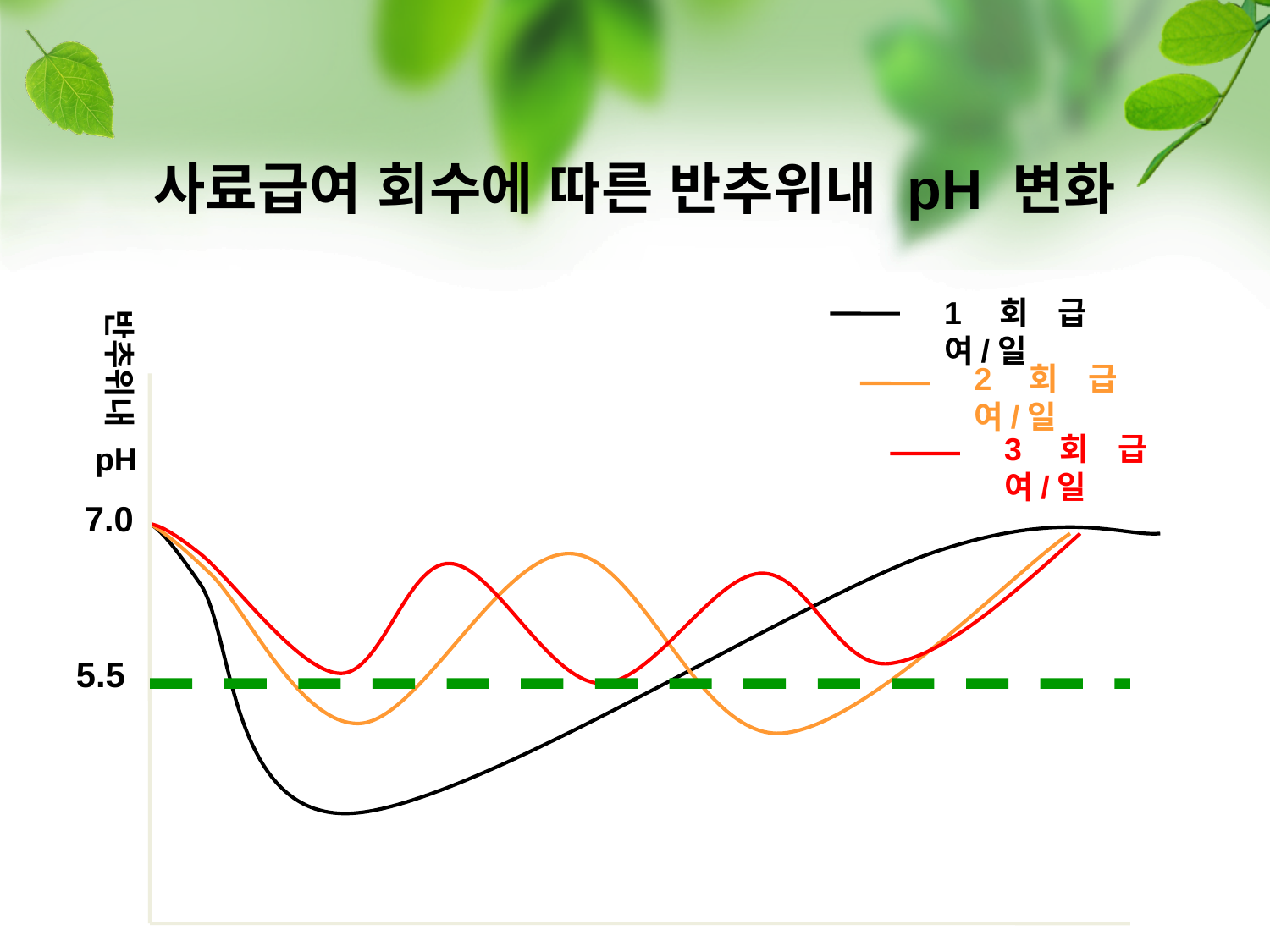

사료급여 회수에 따른 반추위내 pH 변화
1회급여/일
반추위내

2회급여/일

3회급여/일
pH

7.0

5.5